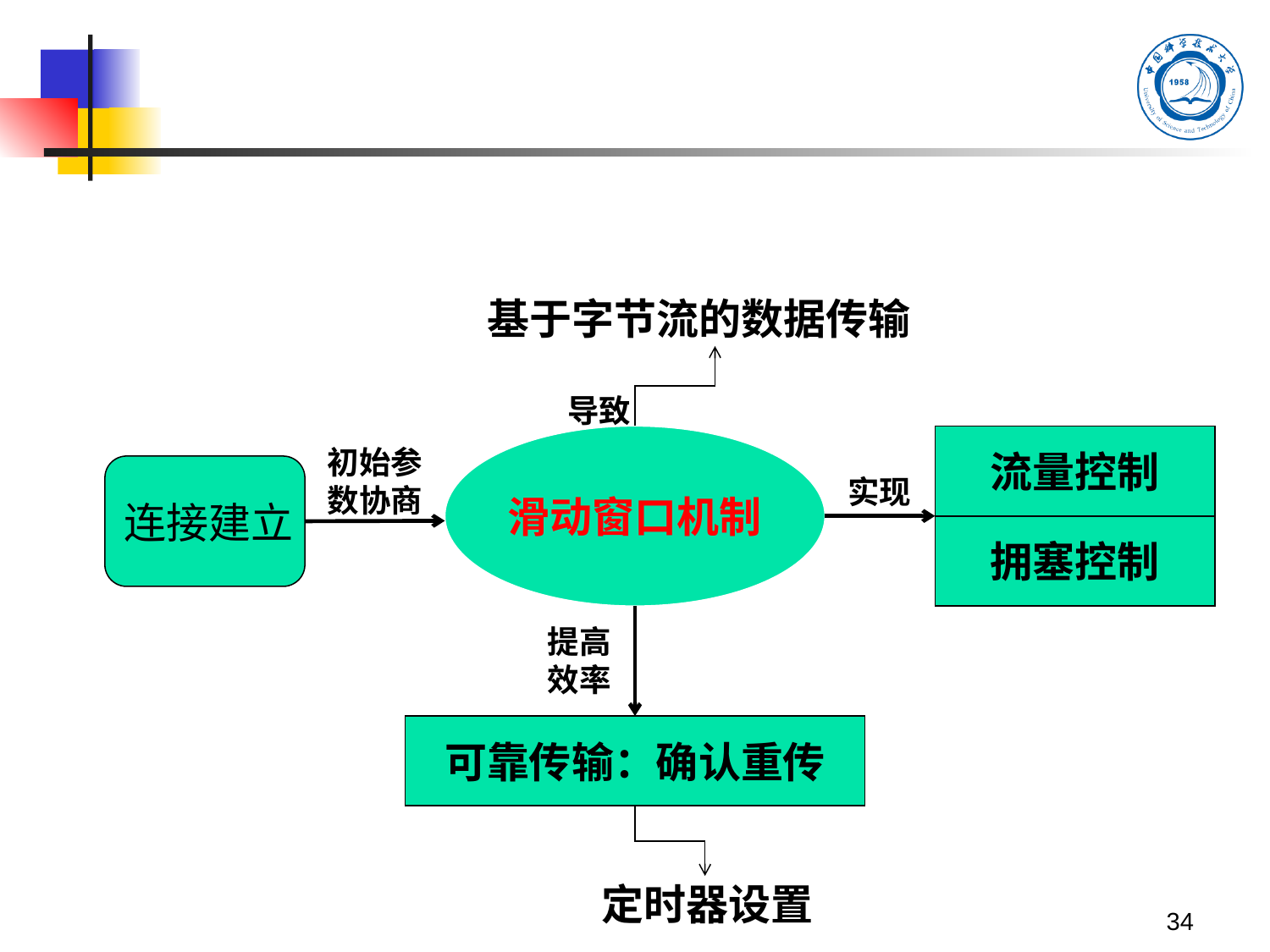

基于字节流的数据传输
导致
滑动窗口机制
流量控制
实现
拥塞控制
初始参数协商
连接建立
提高效率
可靠传输：确认重传
定时器设置
34